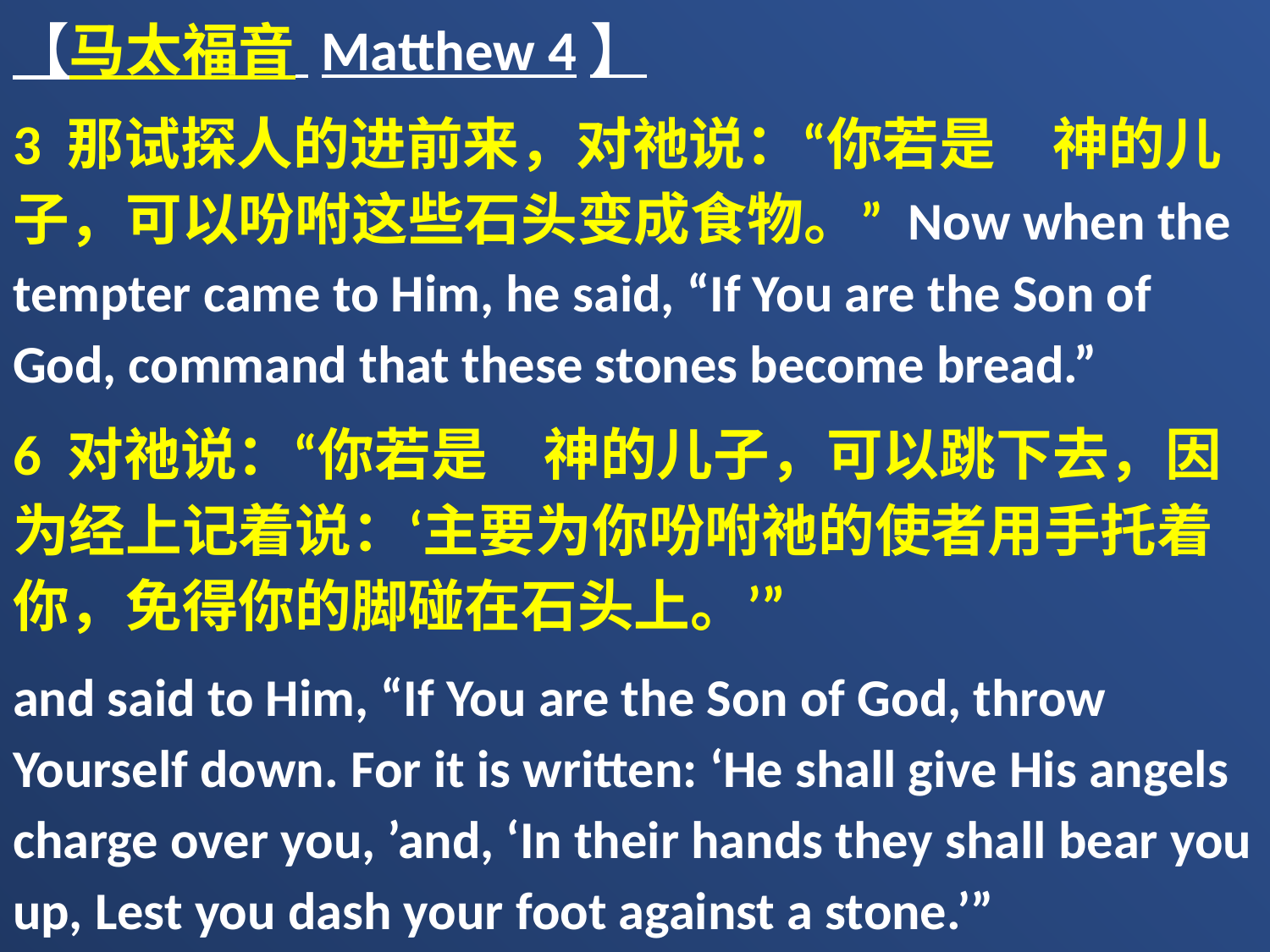

【马太福音 Matthew 4】
3 那试探人的进前来，对祂说：“你若是　神的儿子，可以吩咐这些石头变成食物。” Now when the tempter came to Him, he said, “If You are the Son of God, command that these stones become bread.”
6 对祂说：“你若是　神的儿子，可以跳下去，因为经上记着说：‘主要为你吩咐祂的使者用手托着你，免得你的脚碰在石头上。’”
and said to Him, “If You are the Son of God, throw Yourself down. For it is written: ‘He shall give His angels charge over you, ’and, ‘In their hands they shall bear you up, Lest you dash your foot against a stone.’”